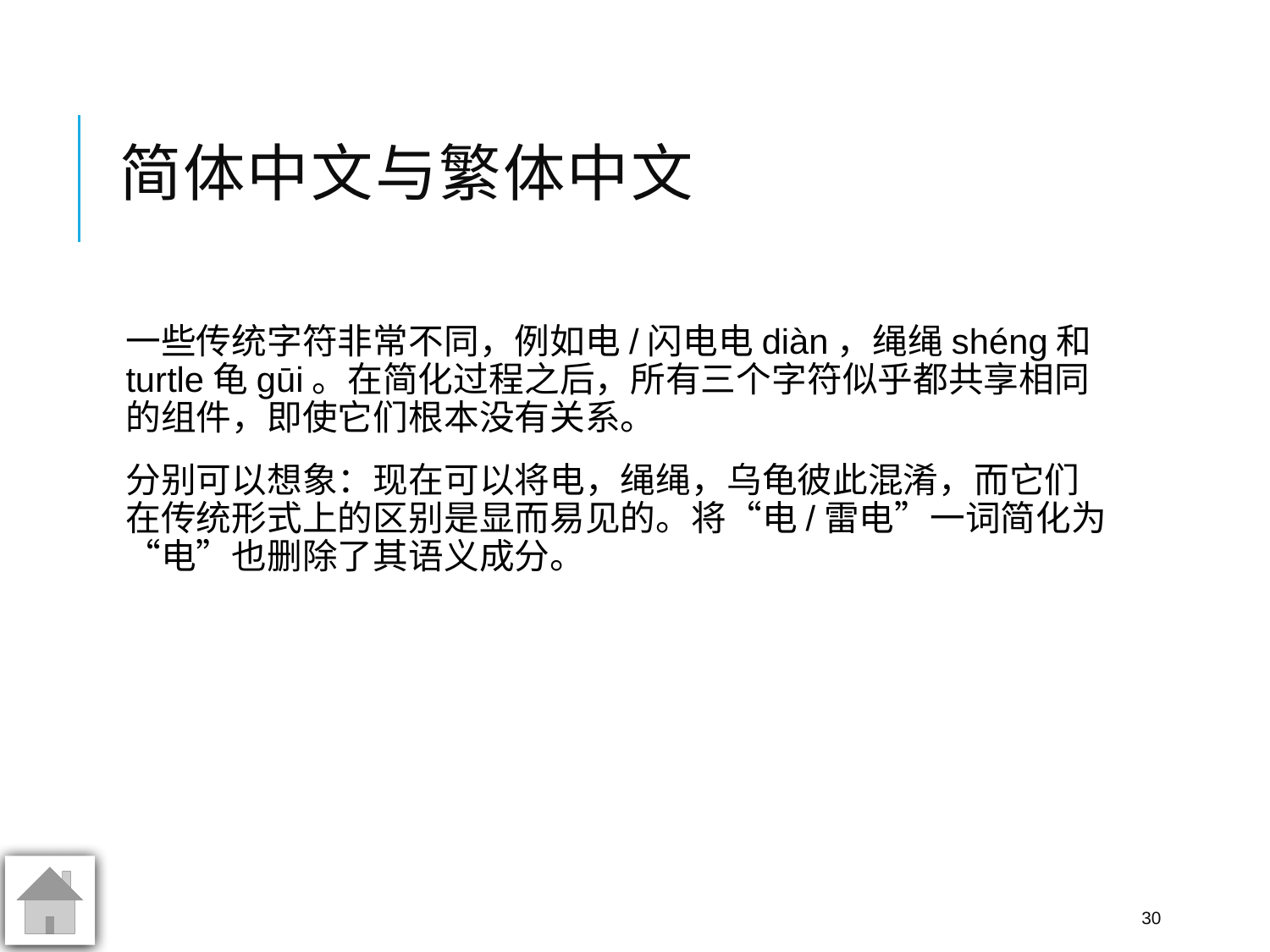

# 简体中文与繁体中文
一些传统字符非常不同，例如电/闪电电diàn，绳绳shéng和turtle龟gūi。在简化过程之后，所有三个字符似乎都共享相同的组件，即使它们根本没有关系。
分别可以想象：现在可以将电，绳绳，乌龟彼此混淆，而它们在传统形式上的区别是显而易见的。将“电/雷电”一词简化为“电”也删除了其语义成分。

30